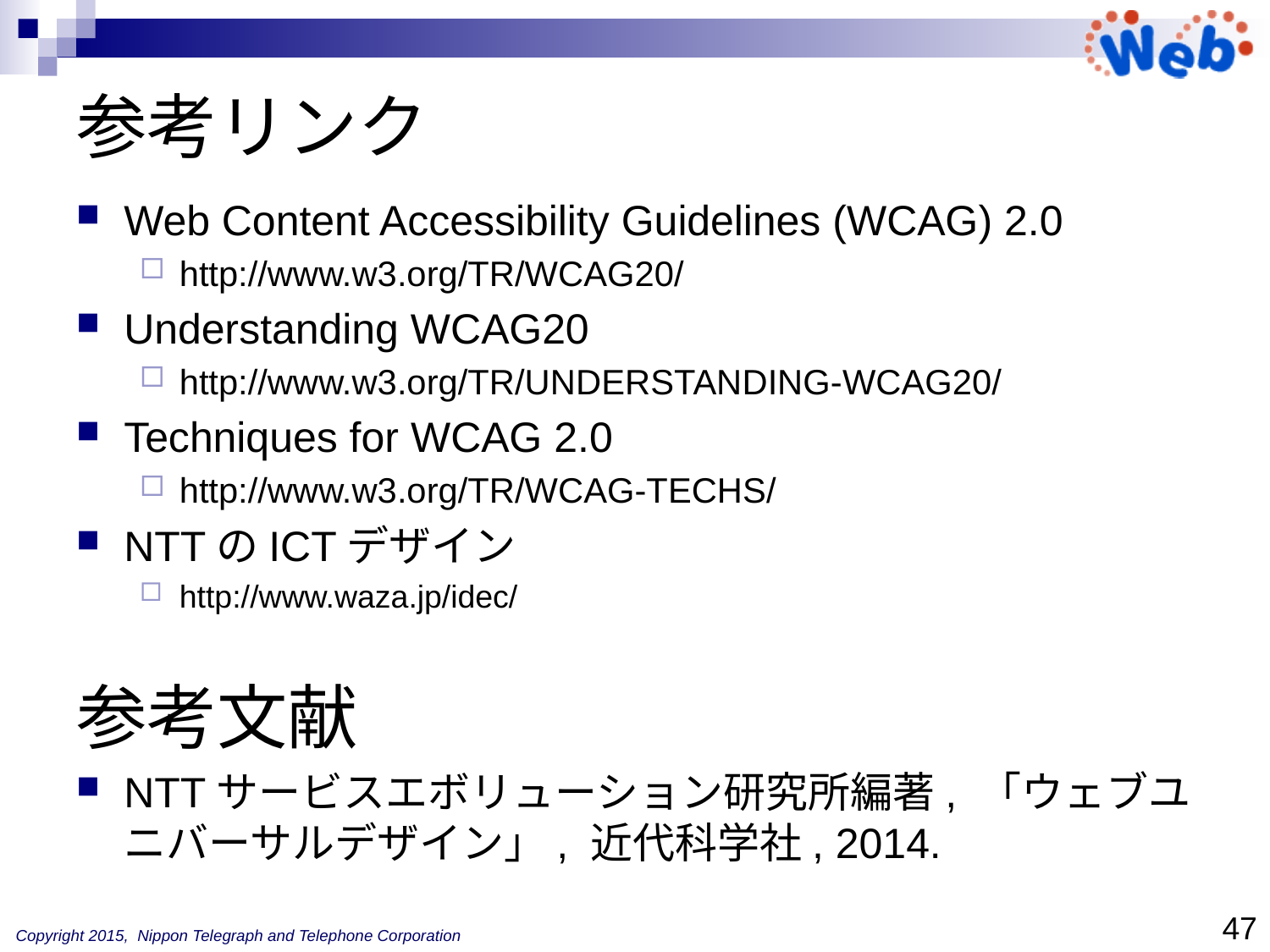

# 参考リンク
Web Content Accessibility Guidelines (WCAG) 2.0
http://www.w3.org/TR/WCAG20/
Understanding WCAG20
http://www.w3.org/TR/UNDERSTANDING-WCAG20/
Techniques for WCAG 2.0
http://www.w3.org/TR/WCAG-TECHS/
NTTのICTデザイン
http://www.waza.jp/idec/

参考文献
NTTサービスエボリューション研究所編著, 「ウェブユニバーサルデザイン」, 近代科学社, 2014.

47